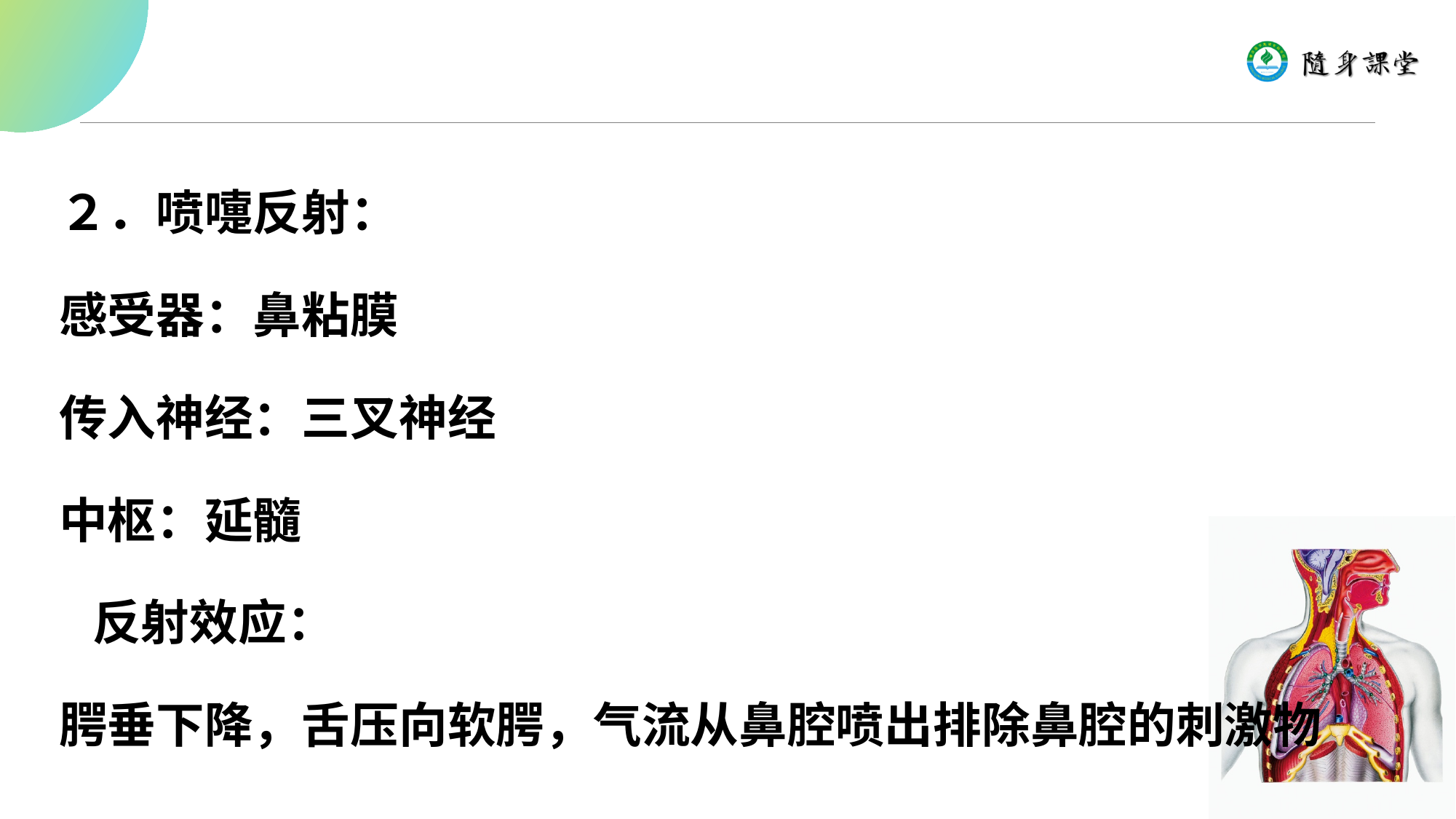

２．喷嚏反射：
感受器：鼻粘膜
传入神经：三叉神经
中枢：延髓
  反射效应：
腭垂下降，舌压向软腭，气流从鼻腔喷出排除鼻腔的刺激物